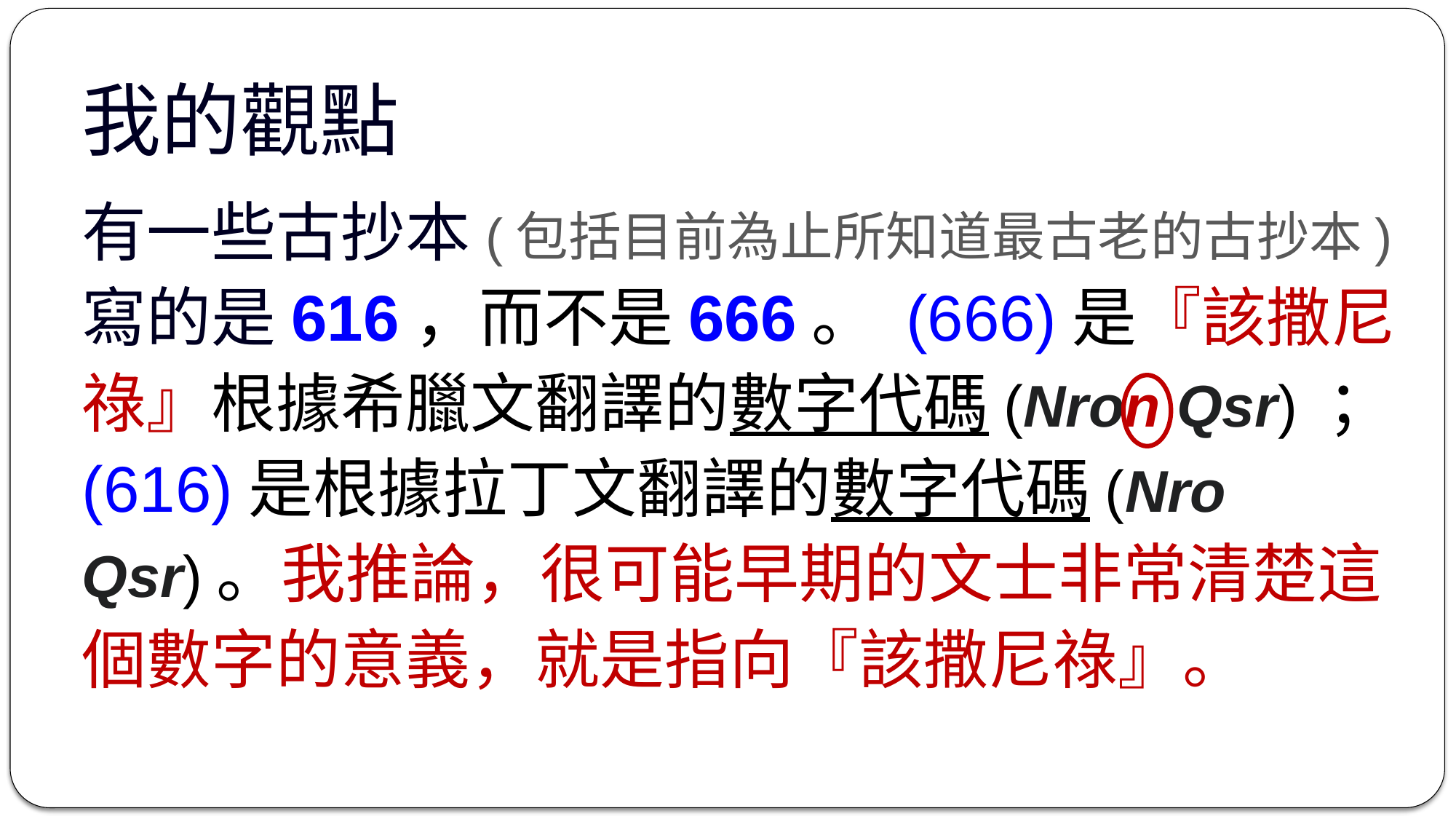

我的觀點
有一些古抄本(包括目前為止所知道最古老的古抄本)寫的是616，而不是666。 (666)是『該撒尼祿』根據希臘文翻譯的數字代碼(Nron Qsr) ；(616)是根據拉丁文翻譯的數字代碼(Nro Qsr)。我推論，很可能早期的文士非常清楚這個數字的意義，就是指向『該撒尼祿』。